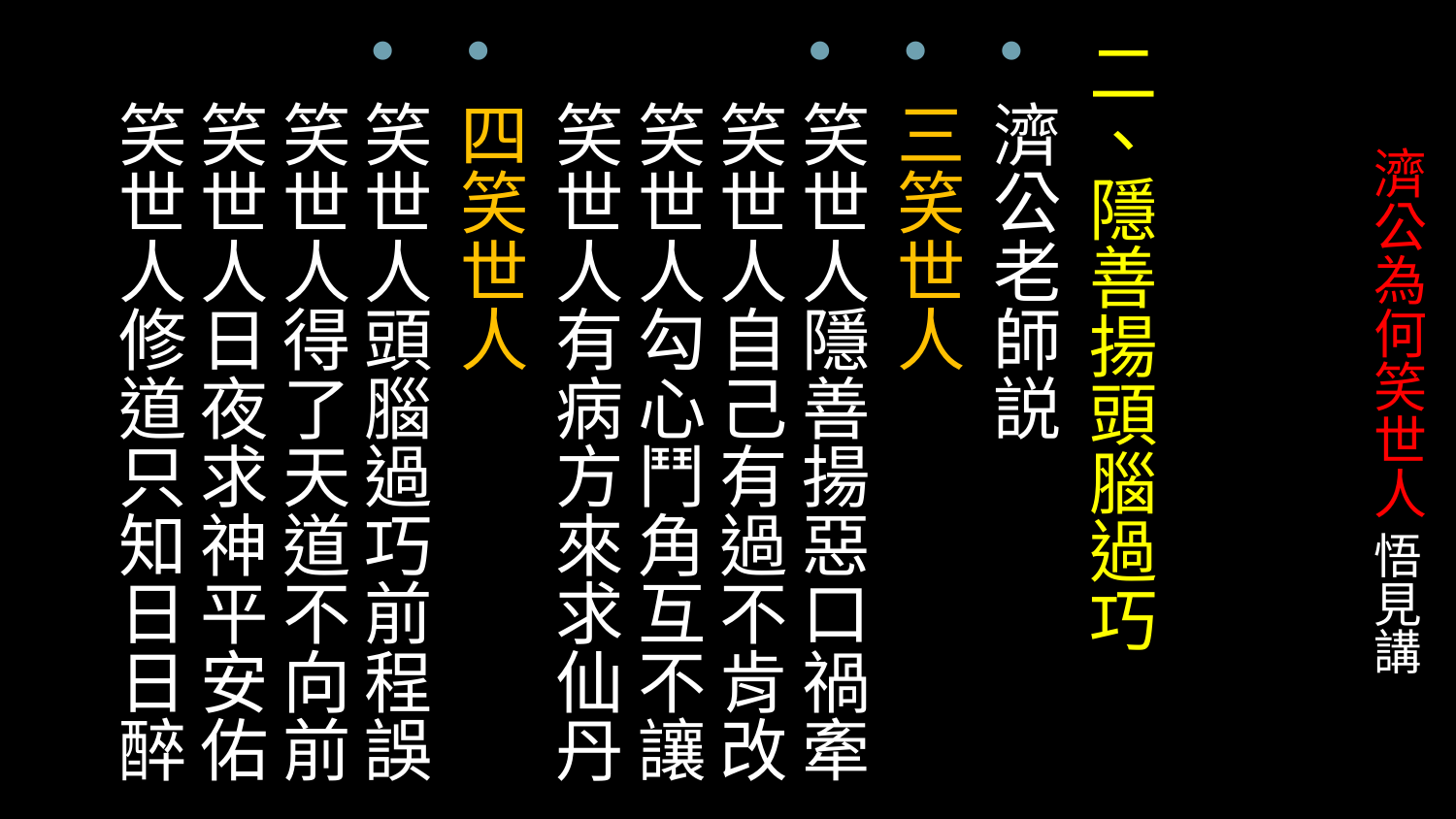

二、隱善揚頭腦過巧
濟公老師説
三笑世人
笑世人隱善揚惡口禍牽
笑世人自己有過不肯改
笑世人勾心鬥角互不讓
笑世人有病方來求仙丹
四笑世人
笑世人頭腦過巧前程誤
笑世人得了天道不向前
笑世人日夜求神平安佑
笑世人修道只知日日醉

# 濟公為何笑世人 悟見講